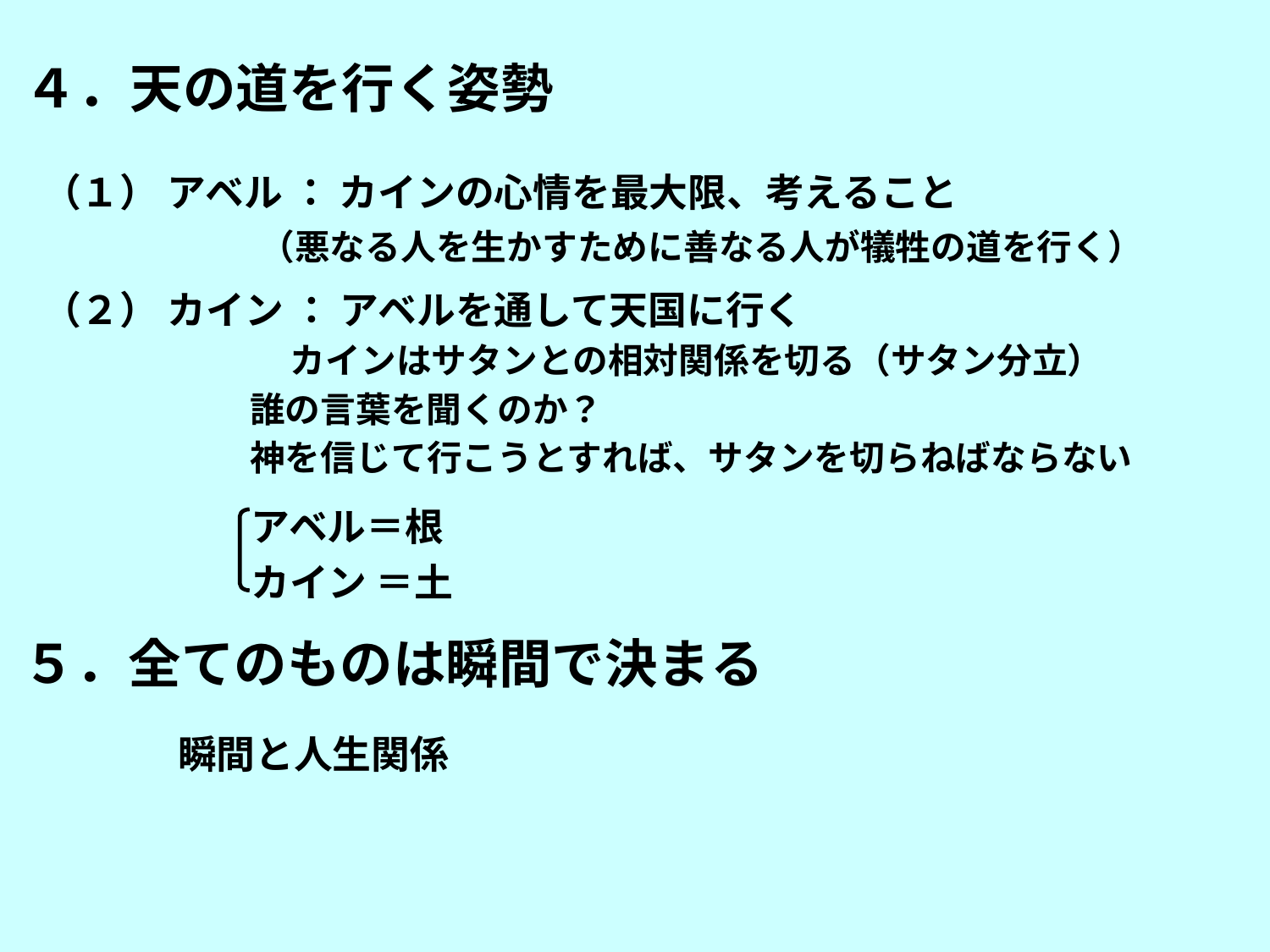

４．天の道を行く姿勢
（１） アベル ： カインの心情を最大限、考えること
           　        （悪なる人を生かすために善なる人が犠牲の道を行く）
（２） カイン ： アベルを通して天国に行く
     　　　　      カインはサタンとの相対関係を切る（サタン分立）
                    誰の言葉を聞くのか？
                    神を信じて行こうとすれば、サタンを切らねばならない
アベル＝根
カイン ＝土

５．全てのものは瞬間で決まる
瞬間と人生関係